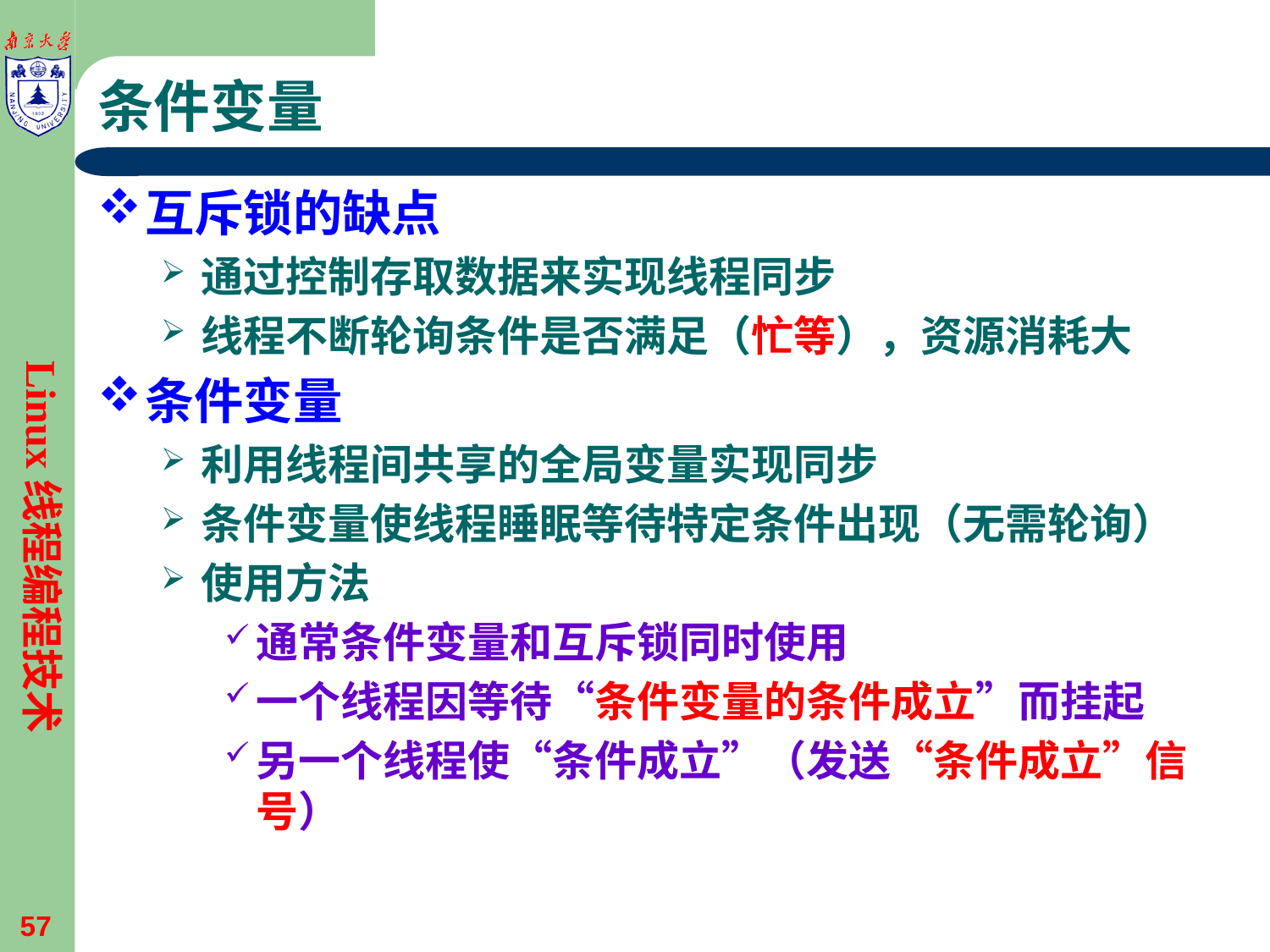

# 条件变量
互斥锁的缺点
通过控制存取数据来实现线程同步
线程不断轮询条件是否满足（忙等），资源消耗大
条件变量
利用线程间共享的全局变量实现同步
条件变量使线程睡眠等待特定条件出现（无需轮询）
使用方法
通常条件变量和互斥锁同时使用
一个线程因等待“条件变量的条件成立”而挂起
另一个线程使“条件成立”（发送“条件成立”信号）
Linux线程编程技术
57